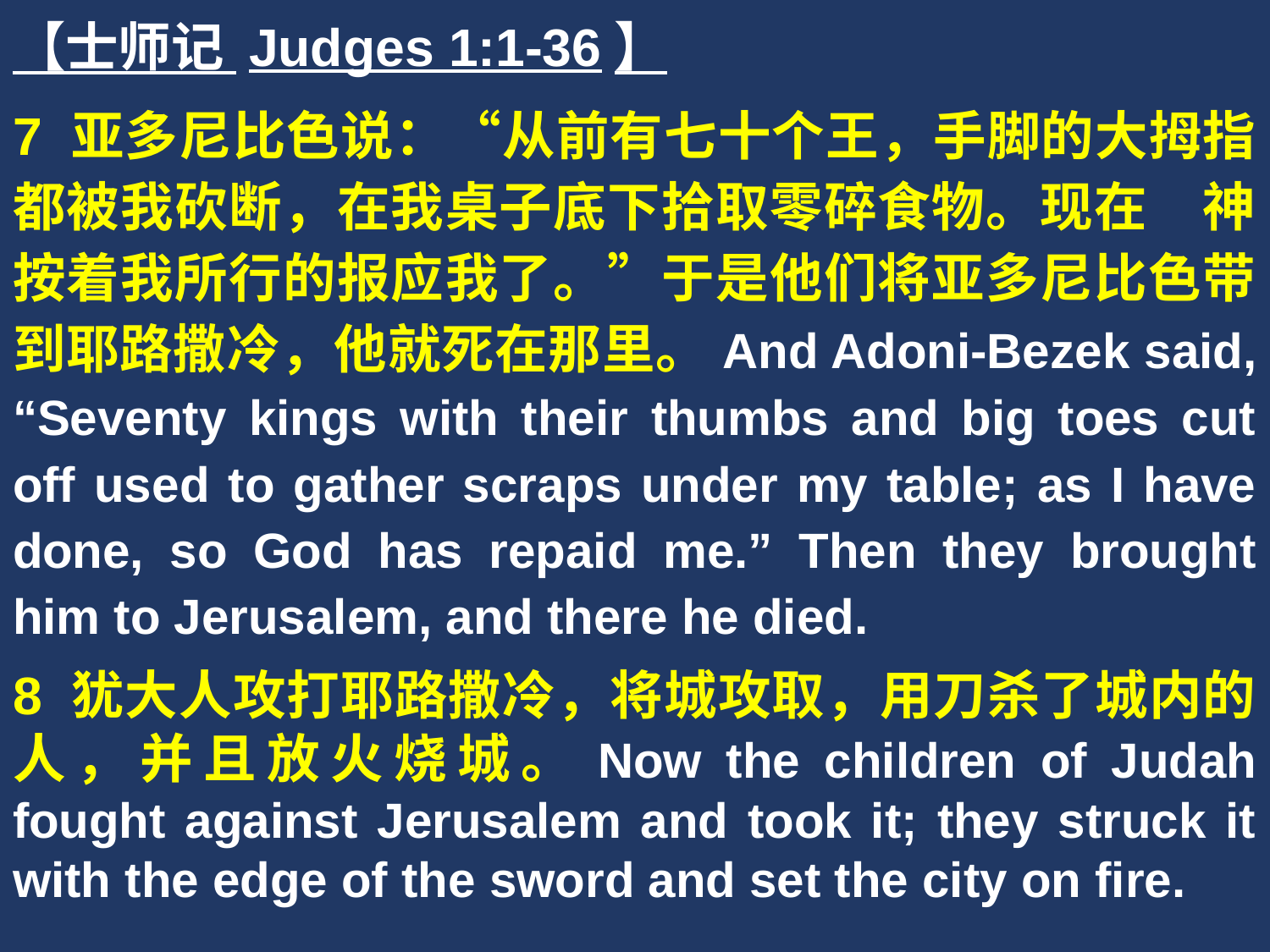

【士师记 Judges 1:1-36】
7 亚多尼比色说：“从前有七十个王，手脚的大拇指都被我砍断，在我桌子底下拾取零碎食物。现在　神按着我所行的报应我了。”于是他们将亚多尼比色带到耶路撒冷，他就死在那里。And Adoni-Bezek said, “Seventy kings with their thumbs and big toes cut off used to gather scraps under my table; as I have done, so God has repaid me.” Then they brought him to Jerusalem, and there he died.
8 犹大人攻打耶路撒冷，将城攻取，用刀杀了城内的人，并且放火烧城。Now the children of Judah fought against Jerusalem and took it; they struck it with the edge of the sword and set the city on fire.